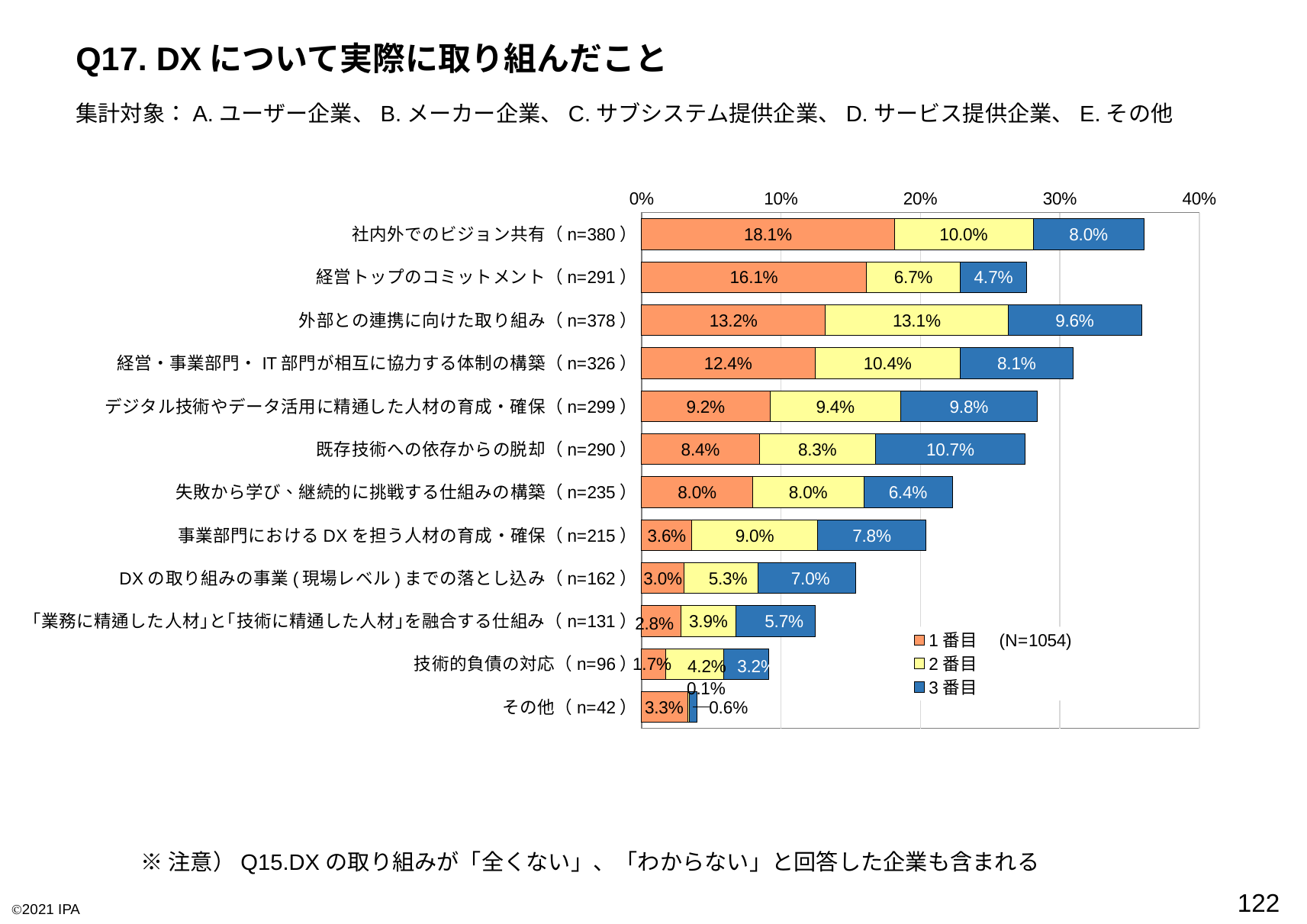

Q17. DXについて実際に取り組んだこと
集計対象：A.ユーザー企業、B.メーカー企業、C.サブシステム提供企業、D.サービス提供企業、E.その他

### Chart

| Category | 1番目　(N=1054) | 2番目 | 3番目 |
|---|---|---|---|
| 社内外でのビジョン共有（n=380） | 0.18121442125237192 | 0.09962049335863378 | 0.07969639468690702 |
| 経営トップのコミットメント（n=291） | 0.16129032258064516 | 0.06736242884250475 | 0.04743833017077799 |
| 外部との連携に向けた取り組み（n=378） | 0.1318785578747628 | 0.13092979127134724 | 0.09582542694497154 |
| 経営・事業部門・IT部門が相互に協力する体制の構築（n=326） | 0.12428842504743833 | 0.10436432637571158 | 0.08064516129032258 |
| デジタル技術やデータ活用に精通した人材の育成・確保（n=299） | 0.0920303605313093 | 0.09392789373814042 | 0.09772296015180265 |
| 既存技術への依存からの脱却（n=290） | 0.08444022770398482 | 0.08349146110056926 | 0.10721062618595825 |
| 失敗から学び、継続的に挑戦する仕組みの構築（n=235） | 0.07969639468690702 | 0.07969639468690702 | 0.0635673624288425 |
| 事業部門におけるDXを担う人材の育成・確保（n=215） | 0.036053130929791274 | 0.09013282732447818 | 0.0777988614800759 |
| DXの取り組みの事業(現場レベル)までの落とし込み（n=162） | 0.030360531309297913 | 0.05313092979127135 | 0.07020872865275142 |
| ｢業務に精通した人材｣と｢技術に精通した人材｣を融合する仕組み（n=131） | 0.028462998102466792 | 0.03889943074003795 | 0.056925996204933584 |
| 技術的負債の対応（n=96） | 0.017077798861480076 | 0.04174573055028463 | 0.03225806451612903 |
| その他（n=42） | 0.03320683111954459 | 0.0009487666034155598 | 0.0056925996204933585 |
※注意）Q15.DXの取り組みが「全くない」、「わからない」と回答した企業も含まれる